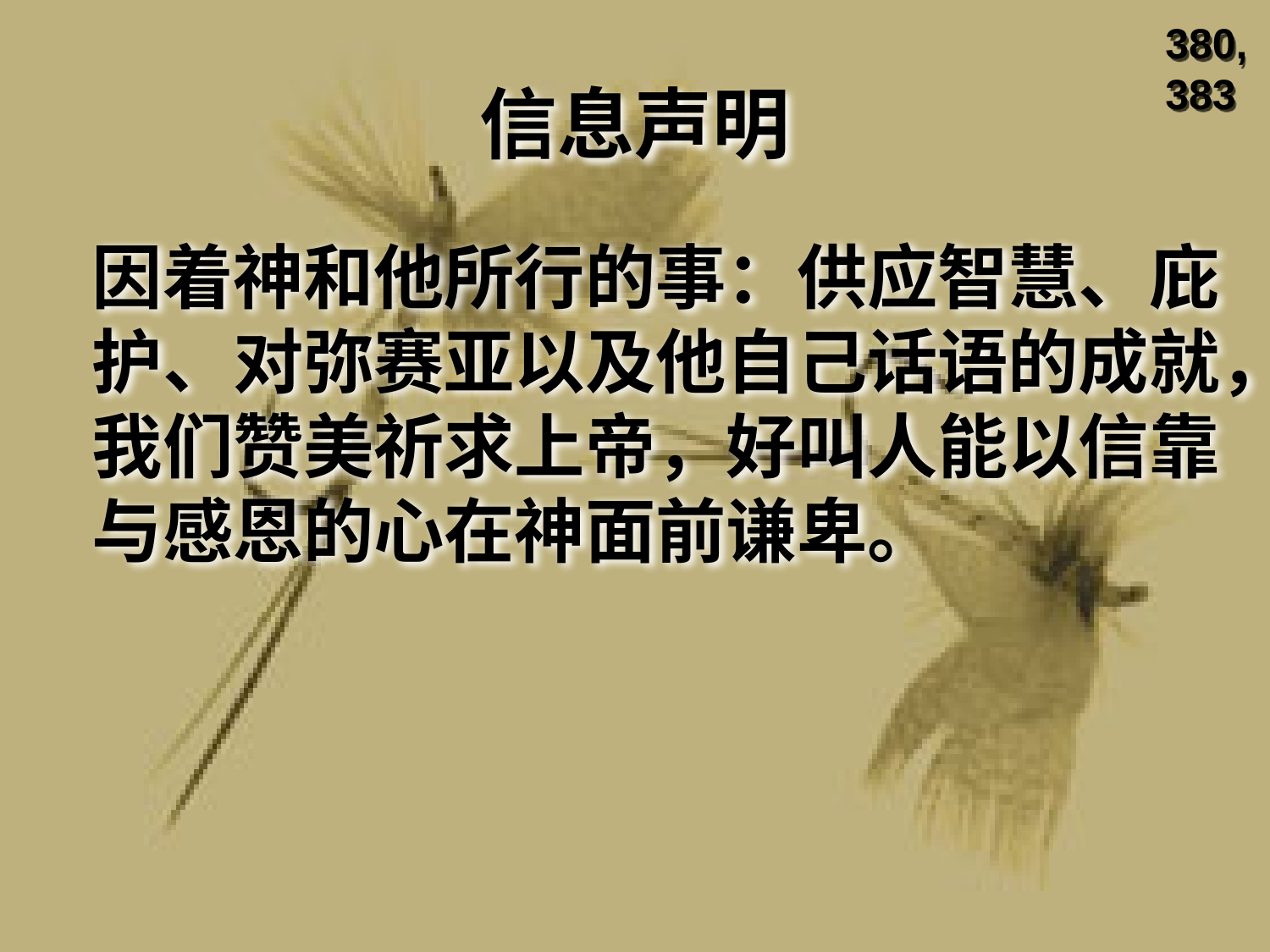

380,
383
# 信息声明
	因着神和他所行的事：供应智慧、庇护、对弥赛亚以及他自己话语的成就，我们赞美祈求上帝，好叫人能以信靠与感恩的心在神面前谦卑。